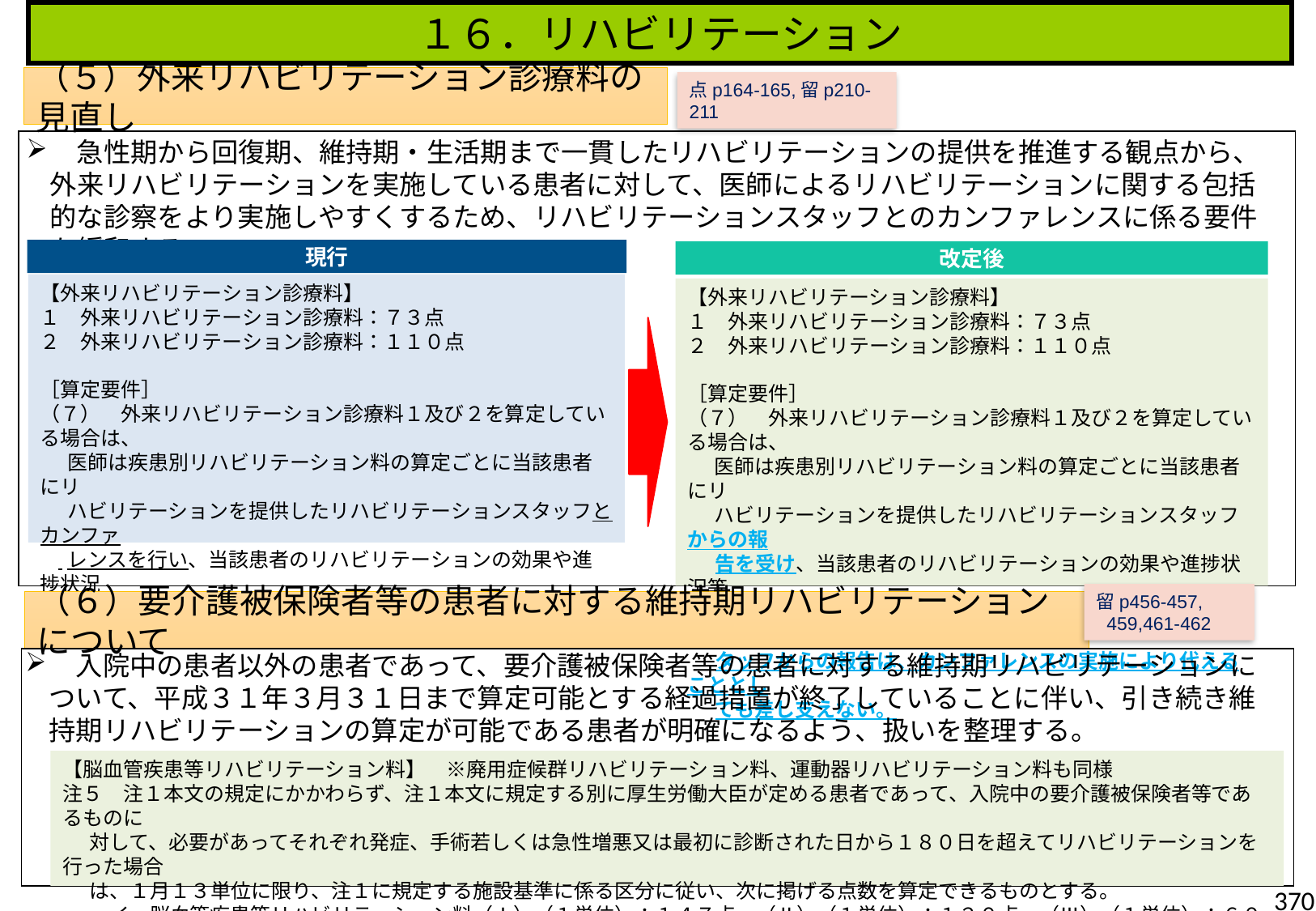

１６．リハビリテーション
（５）外来リハビリテーション診療料の見直し
点p164-165,留p210-211
　急性期から回復期、維持期・生活期まで一貫したリハビリテーションの提供を推進する観点から、外来リハビリテーションを実施している患者に対して、医師によるリハビリテーションに関する包括的な診察をより実施しやすくするため、リハビリテーションスタッフとのカンファレンスに係る要件を緩和する。

現行
改定後
【外来リハビリテーション診療料】
１　外来リハビリテーション診療料：７３点
２　外来リハビリテーション診療料：１１０点

［算定要件］
（７）　外来リハビリテーション診療料１及び２を算定している場合は、
     医師は疾患別リハビリテーション料の算定ごとに当該患者にリ
     ハビリテーションを提供したリハビリテーションスタッフとカンファ
     レンスを行い、当該患者のリハビリテーションの効果や進捗状況
    等を確認し、診療録に記載すること。
【外来リハビリテーション診療料】
１　外来リハビリテーション診療料：７３点
２　外来リハビリテーション診療料：１１０点

［算定要件］
（７）　外来リハビリテーション診療料１及び２を算定している場合は、
     医師は疾患別リハビリテーション料の算定ごとに当該患者にリ
     ハビリテーションを提供したリハビリテーションスタッフからの報
     告を受け、当該患者のリハビリテーションの効果や進捗状況等
     を確認し、診療録に記載すること。なお、リハビリテーションス
     タッフからの報告は、カンファレンスの実施により代えることとし
     ても差し支えない。

留p456-457,
  459,461-462
（６）要介護被保険者等の患者に対する維持期リハビリテーションについて
　入院中の患者以外の患者であって、要介護被保険者等の患者に対する維持期リハビリテーションについて、平成３１年３月３１日まで算定可能とする経過措置が終了していることに伴い、引き続き維持期リハビリテーションの算定が可能である患者が明確になるよう、扱いを整理する。

【脳血管疾患等リハビリテーション料】　※廃用症候群リハビリテーション料、運動器リハビリテーション料も同様
注５　注１本文の規定にかかわらず、注１本文に規定する別に厚生労働大臣が定める患者であって、入院中の要介護被保険者等であるものに
     対して、必要があってそれぞれ発症、手術若しくは急性増悪又は最初に診断された日から１８０日を超えてリハビリテーションを行った場合
     は、１月１３単位に限り、注１に規定する施設基準に係る区分に従い、次に掲げる点数を算定できるものとする。
　      イ　脳血管疾患等リハビリテーション料（Ⅰ）（１単位）：１４７点、（Ⅱ）（１単位）：１２０点、（Ⅲ）（１単位）：６０点
370